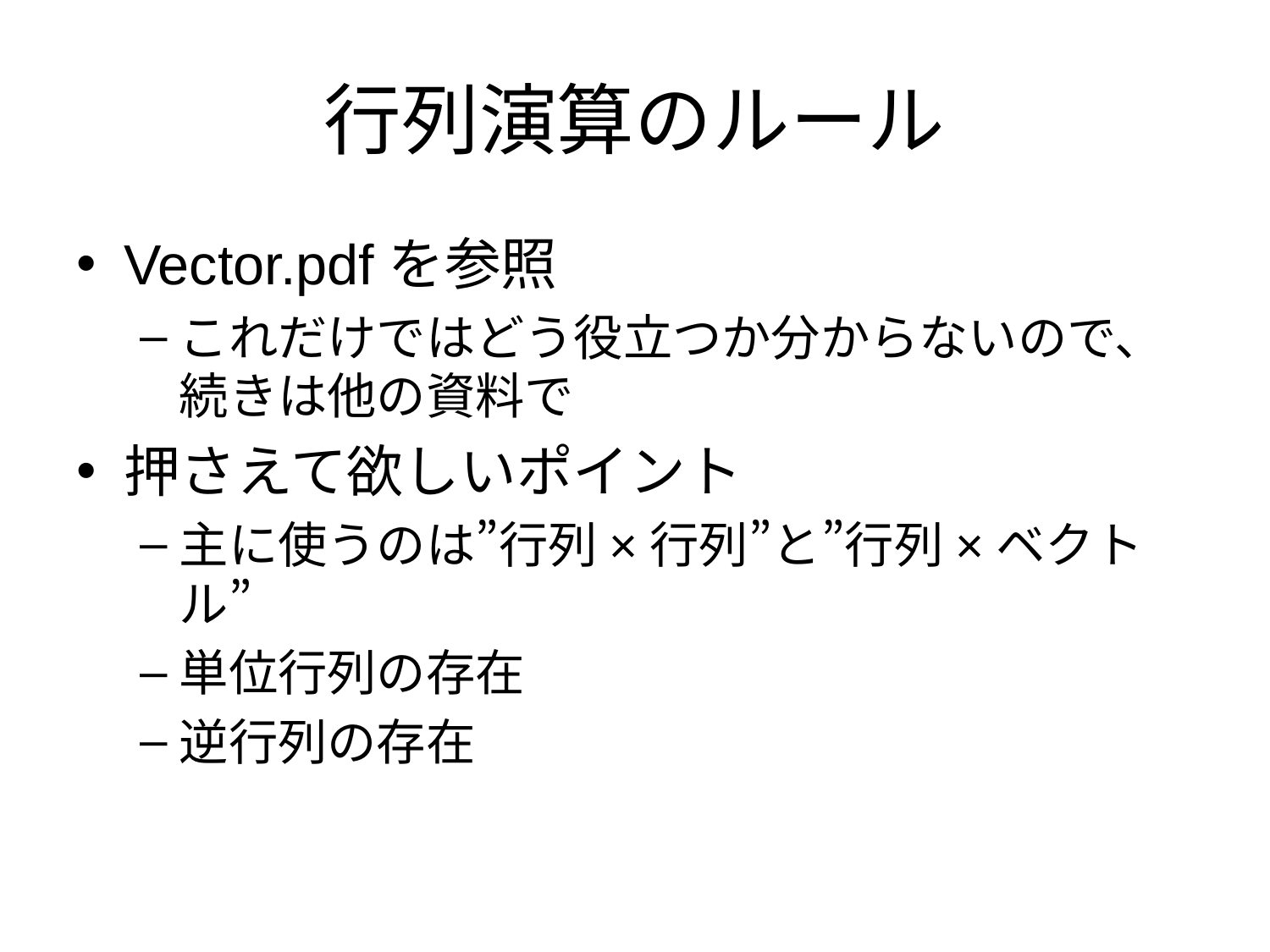

# 行列演算のルール
Vector.pdfを参照
これだけではどう役立つか分からないので、
続きは他の資料で
押さえて欲しいポイント
主に使うのは”行列×行列”と”行列×ベクトル”
単位行列の存在
逆行列の存在